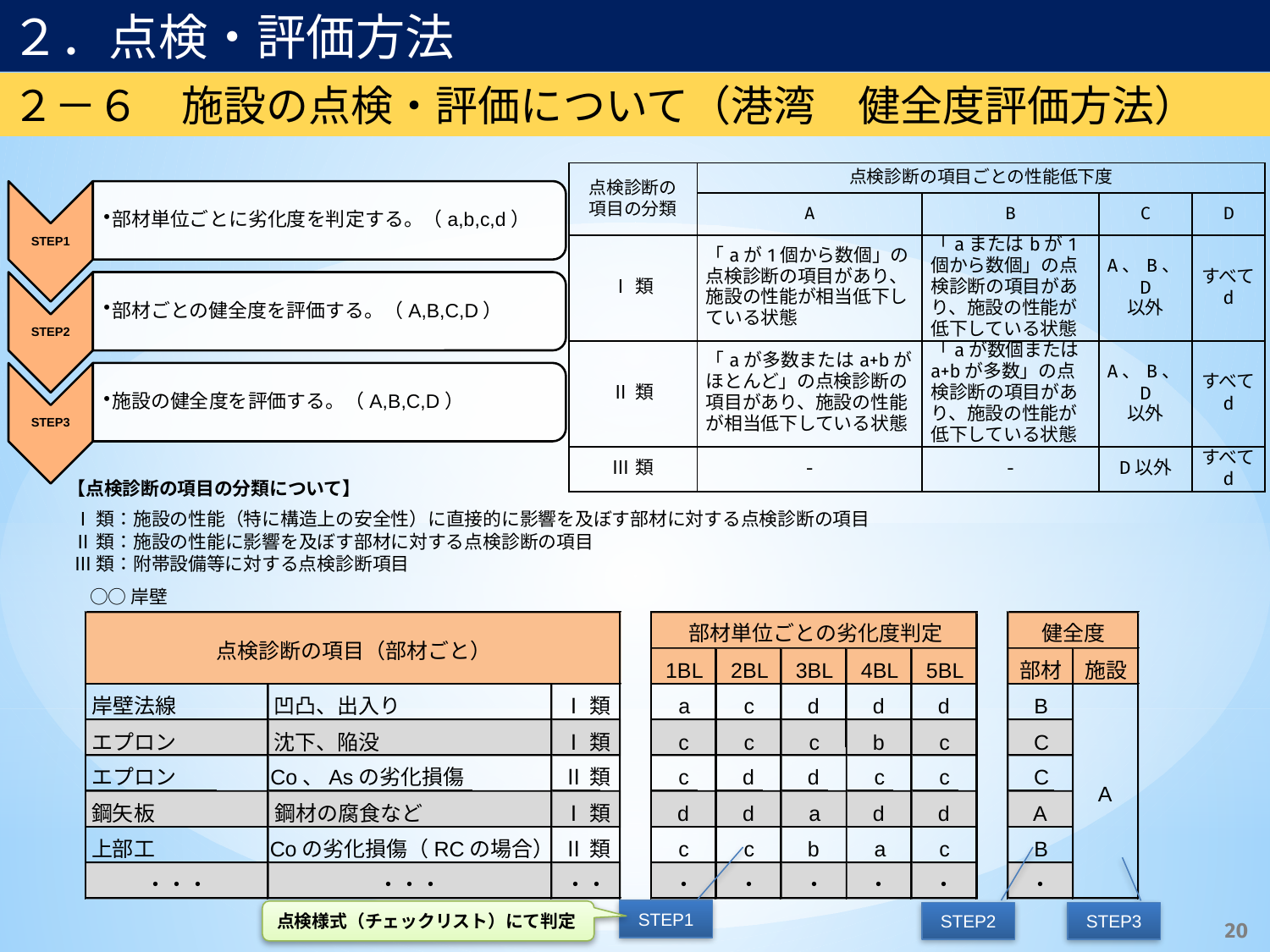

２．点検・評価方法
２－６　施設の点検・評価について（港湾　健全度評価方法）
| 点検診断の 項目の分類 | 点検診断の項目ごとの性能低下度 |  |  |  |
| --- | --- | --- | --- | --- |
|  | A | B | C | D |
| Ⅰ類 | 「aが1個から数個」の点検診断の項目があり、施設の性能が相当低下している状態 | 「aまたはbが1個から数個」の点検診断の項目があり、施設の性能が低下している状態 | A、B、D 以外 | すべて d |
| Ⅱ類 | 「aが多数またはa+bがほとんど」の点検診断の項目があり、施設の性能が相当低下している状態 | 「aが数個またはa+bが多数」の点検診断の項目があり、施設の性能が低下している状態 | A、B、D 以外 | すべて d |
| Ⅲ類 | - | - | D以外 | すべて d |
STEP1
部材単位ごとに劣化度を判定する。（a,b,c,d）
STEP2
部材ごとの健全度を評価する。（A,B,C,D）
STEP3
施設の健全度を評価する。（A,B,C,D）
【点検診断の項目の分類について】

Ⅰ類：施設の性能（特に構造上の安全性）に直接的に影響を及ぼす部材に対する点検診断の項目
Ⅱ類：施設の性能に影響を及ぼす部材に対する点検診断の項目
Ⅲ類：附帯設備等に対する点検診断項目

○○岸壁

部材単位ごとの劣化度判定
　健全度
点検診断の項目（部材ごと）

1BL
2BL
3BL
4BL
5BL
部材
施設

岸壁法線
凹凸、出入り
Ⅰ類
a
c
d
d
d
B

エプロン
沈下、陥没
Ⅰ類
c
c
c
b
c
C

エプロン
Co、Asの劣化損傷
Ⅱ類
c
d
d
c
c
C
A

鋼矢板
鋼材の腐食など
Ⅰ類
d
d
a
d
d
A

上部工
Coの劣化損傷（RCの場合）
Ⅱ類
c
c
b
a
c
B

・・・
・・・
・・
・
・
・
・
・
・

STEP1
点検様式（チェックリスト）にて判定
STEP2
STEP3
20